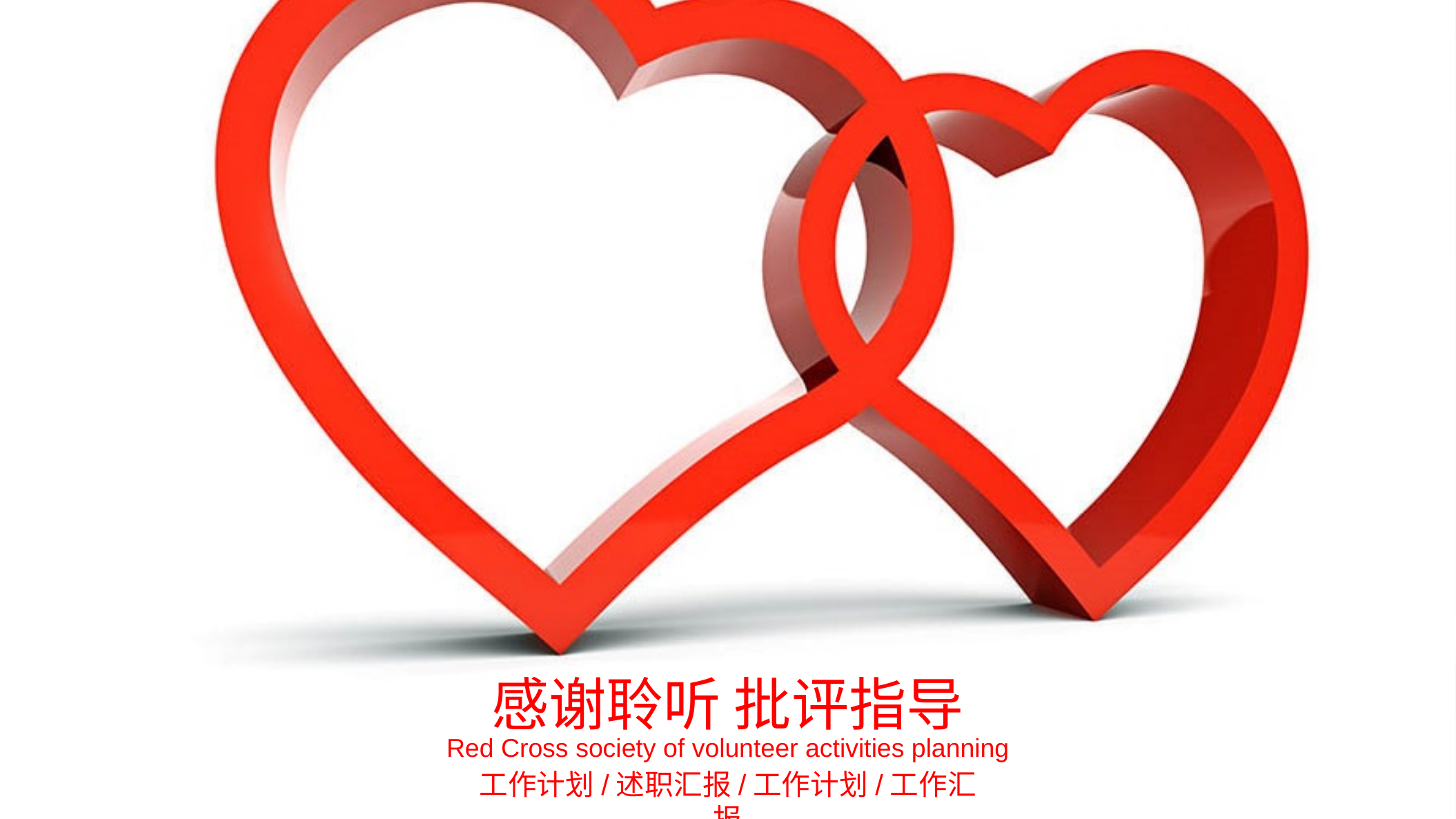

感谢聆听 批评指导
Red Cross society of volunteer activities planning
工作计划/述职汇报/工作计划/工作汇报